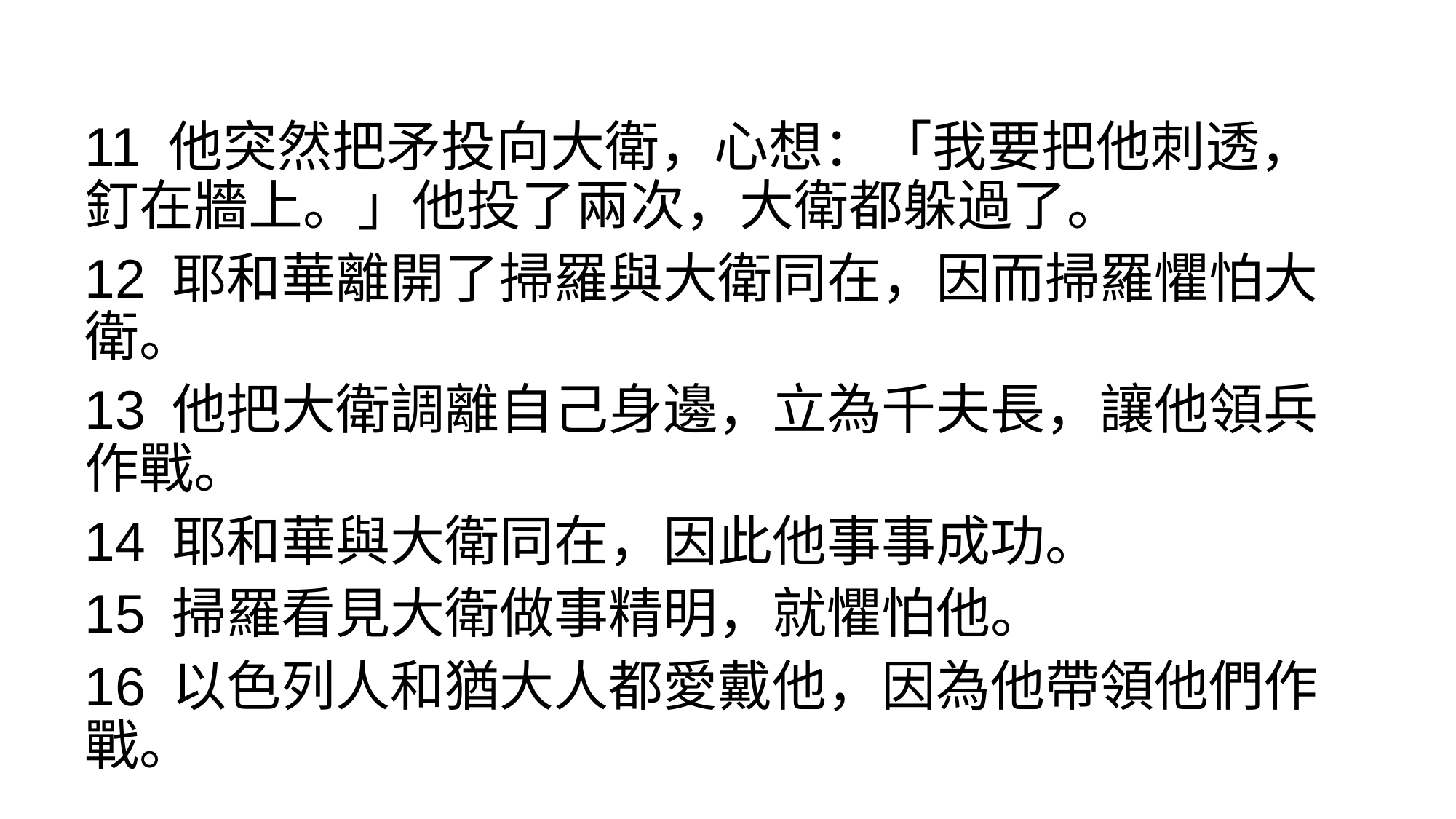

#
11 他突然把矛投向大衛，心想：「我要把他刺透，釘在牆上。」他投了兩次，大衛都躲過了。
12 耶和華離開了掃羅與大衛同在，因而掃羅懼怕大衛。
13 他把大衛調離自己身邊，立為千夫長，讓他領兵作戰。
14 耶和華與大衛同在，因此他事事成功。
15 掃羅看見大衛做事精明，就懼怕他。
16 以色列人和猶大人都愛戴他，因為他帶領他們作戰。